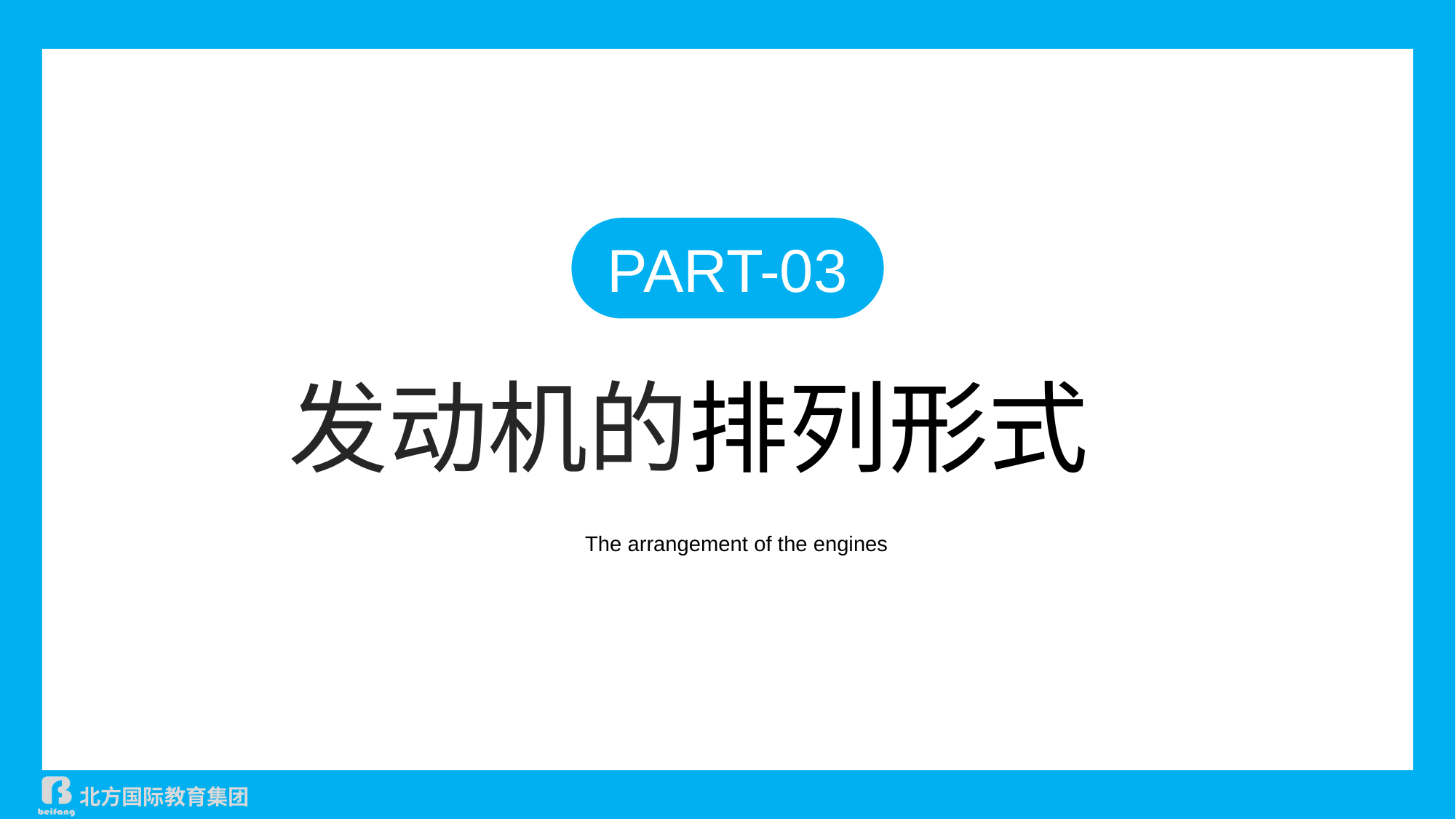

PART-03
发动机的排列形式
The arrangement of the engines